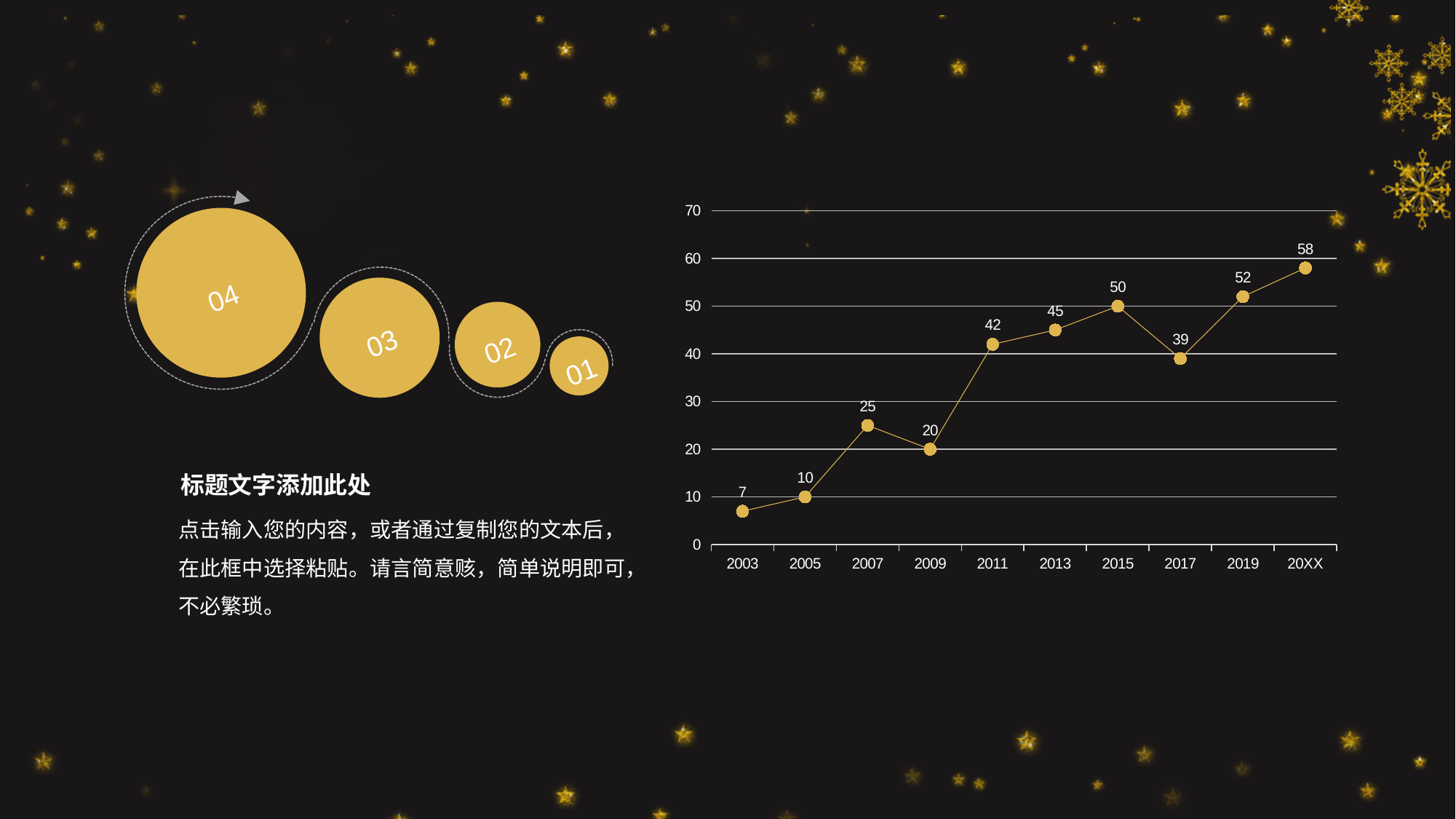

04
03
02
01

### Chart

| Category | Series 1 |
|---|---|
| 2003 | 7.0 |
| 2005 | 10.0 |
| 2007 | 25.0 |
| 2009 | 20.0 |
| 2011 | 42.0 |
| 2013 | 45.0 |
| 2015 | 50.0 |
| 2017 | 39.0 |
| 2019 | 52.0 |
| 20XX | 58.0 |
标题文字添加此处

点击输入您的内容，或者通过复制您的文本后，在此框中选择粘贴。请言简意赅，简单说明即可，不必繁琐。